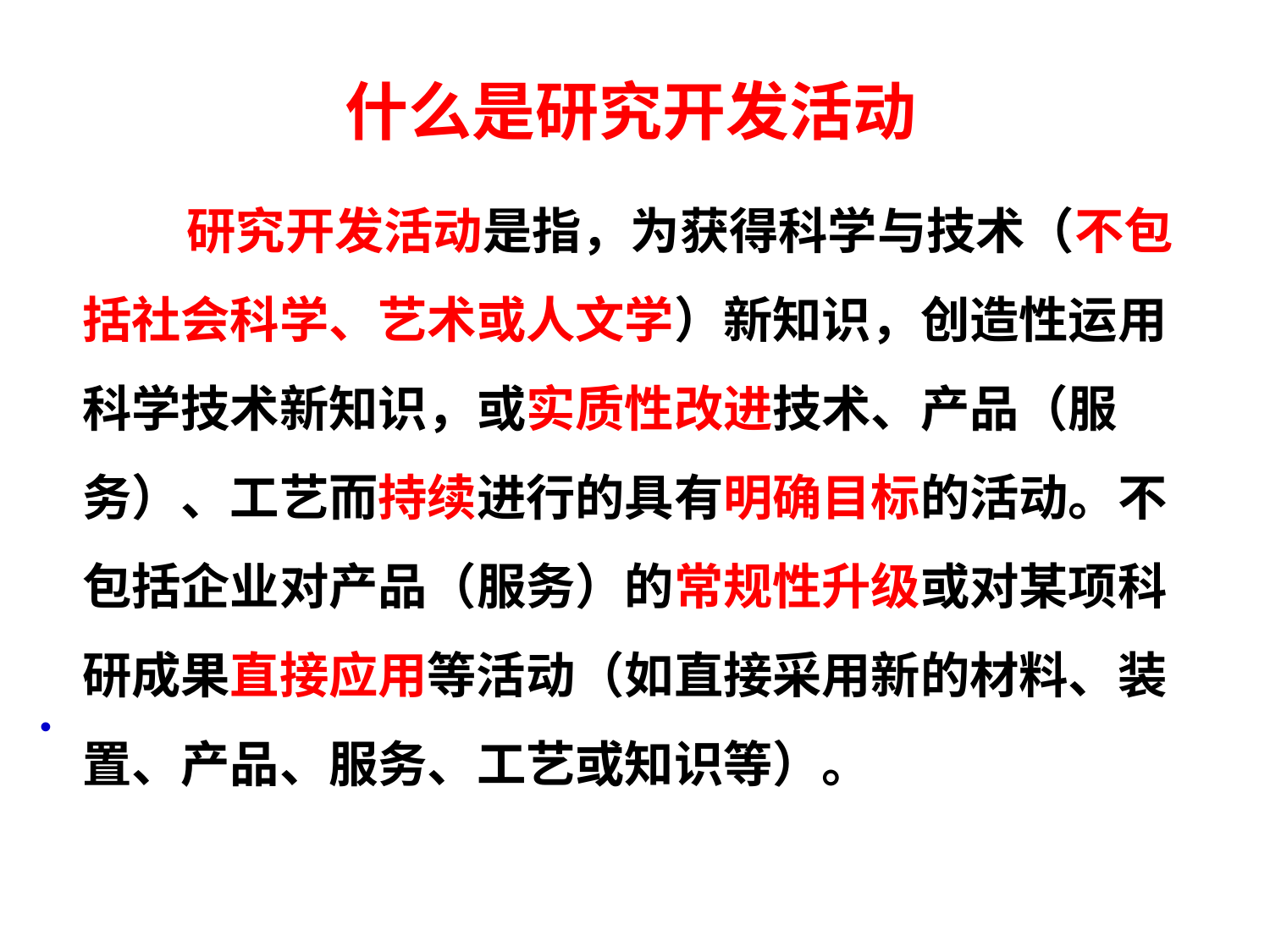

什么是研究开发活动
  研究开发活动是指，为获得科学与技术（不包括社会科学、艺术或人文学）新知识，创造性运用科学技术新知识，或实质性改进技术、产品（服务）、工艺而持续进行的具有明确目标的活动。不包括企业对产品（服务）的常规性升级或对某项科研成果直接应用等活动（如直接采用新的材料、装置、产品、服务、工艺或知识等）。
•